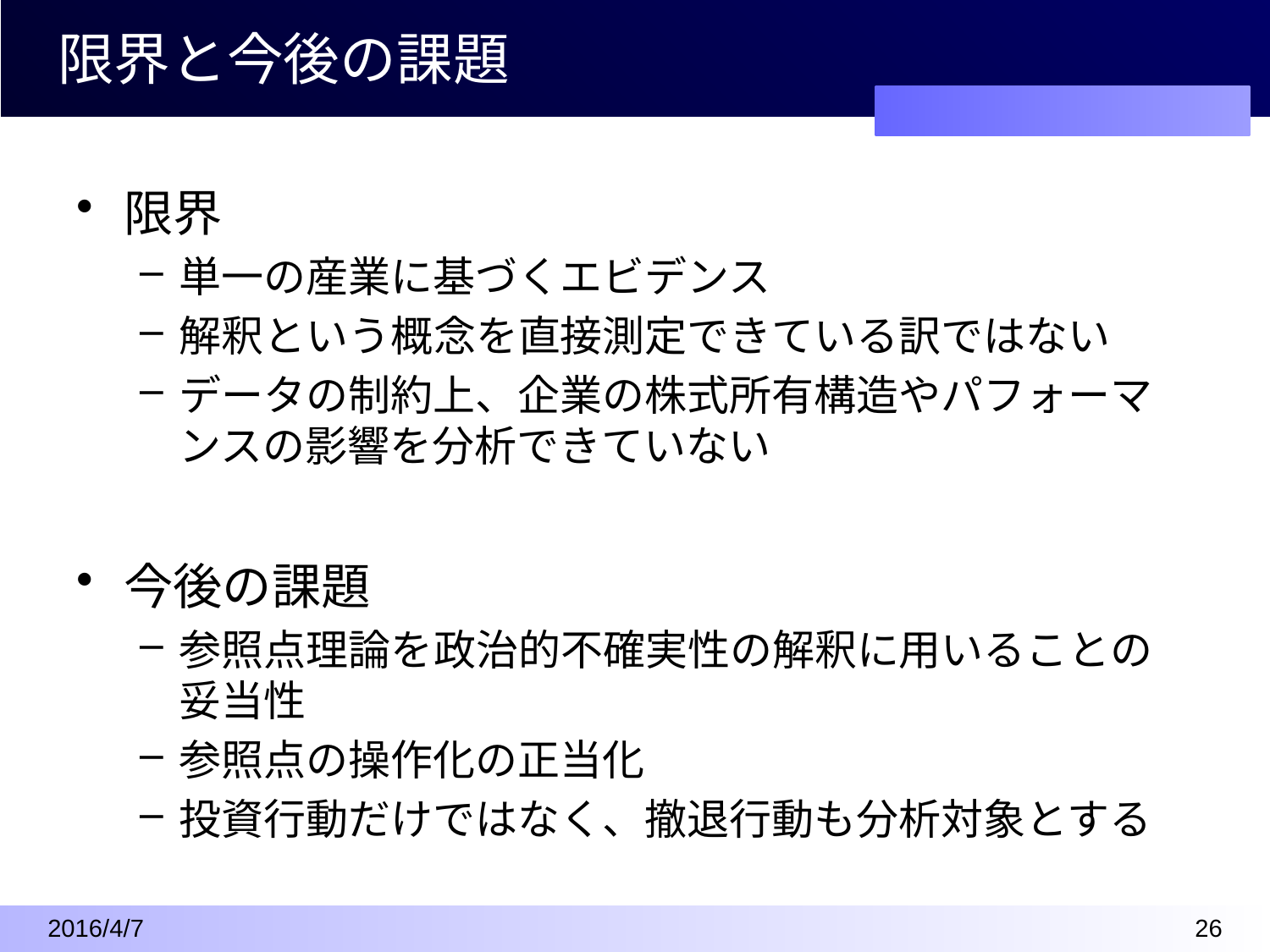

# 限界と今後の課題
限界
単一の産業に基づくエビデンス
解釈という概念を直接測定できている訳ではない
データの制約上、企業の株式所有構造やパフォーマンスの影響を分析できていない

今後の課題
参照点理論を政治的不確実性の解釈に用いることの妥当性
参照点の操作化の正当化
投資行動だけではなく、撤退行動も分析対象とする

2016/4/7
26